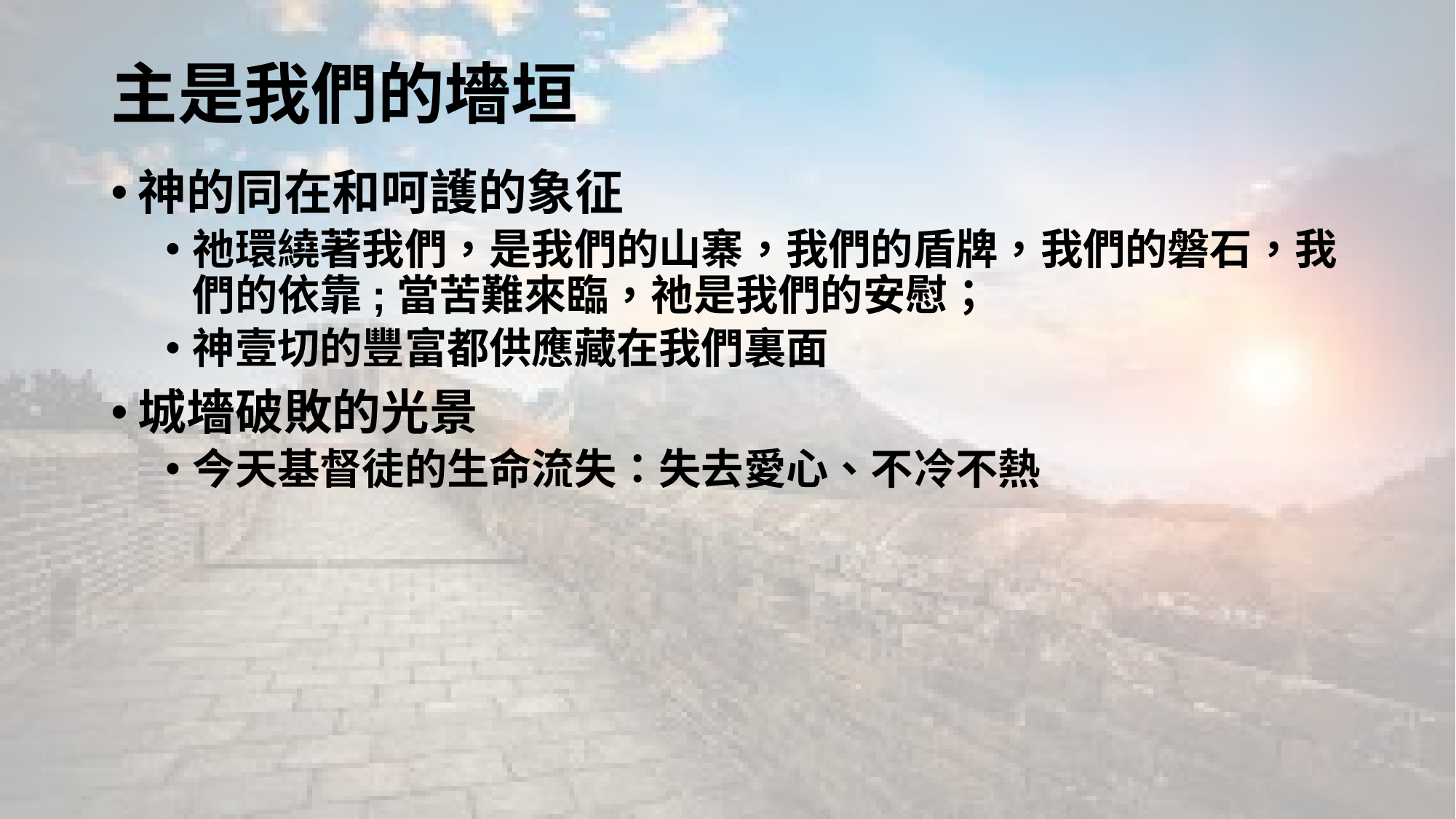

# 主是我們的墻垣
神的同在和呵護的象征
祂環繞著我們，是我們的山寨，我們的盾牌，我們的磐石，我們的依靠;當苦難來臨，祂是我們的安慰；
神壹切的豐富都供應藏在我們裏面
城墻破敗的光景
今天基督徒的生命流失：失去愛心、不冷不熱